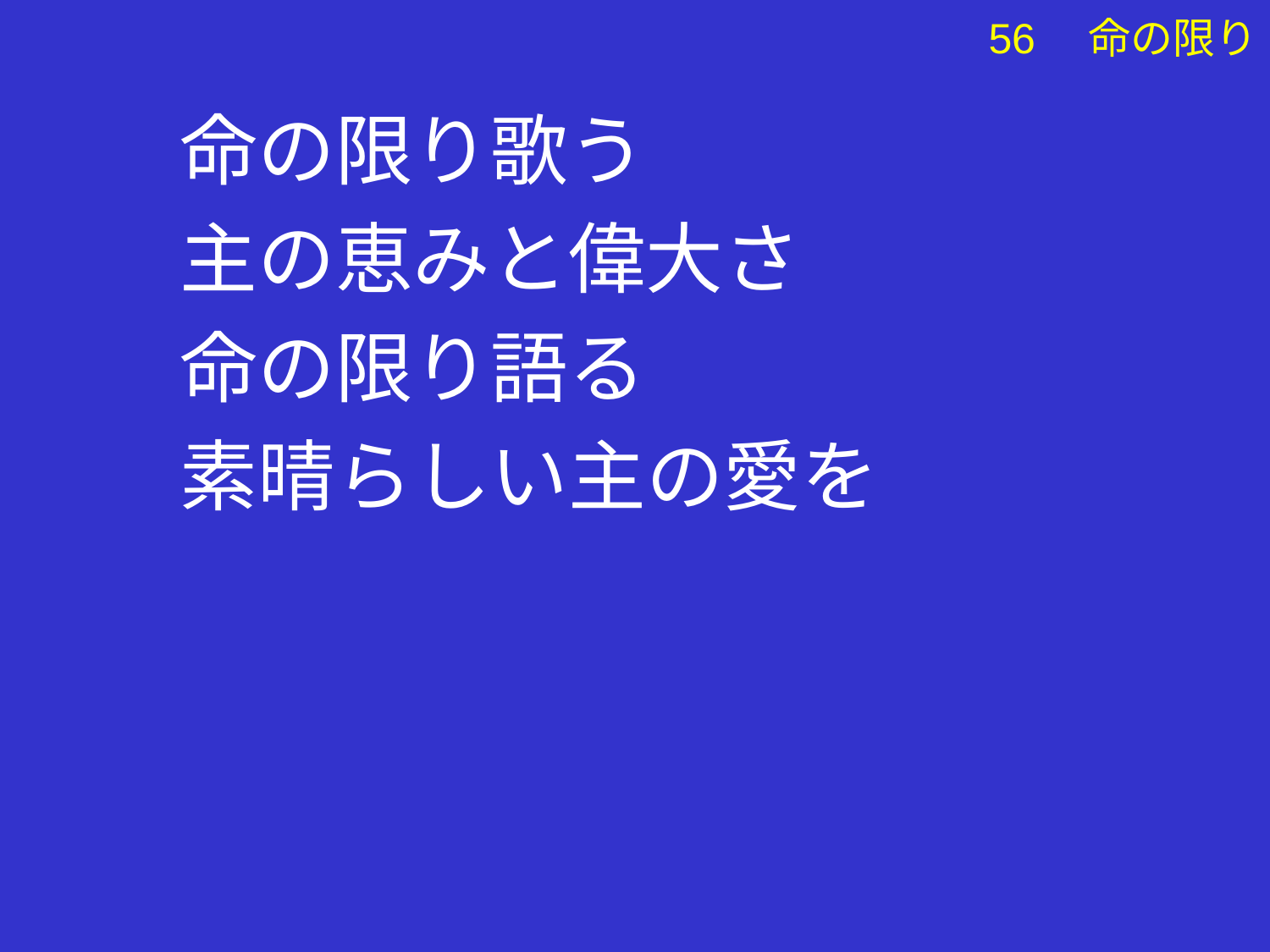

命の限り歌う
　主の恵みと偉大さ
　命の限り語る
　素晴らしい主の愛を
# 56　命の限り